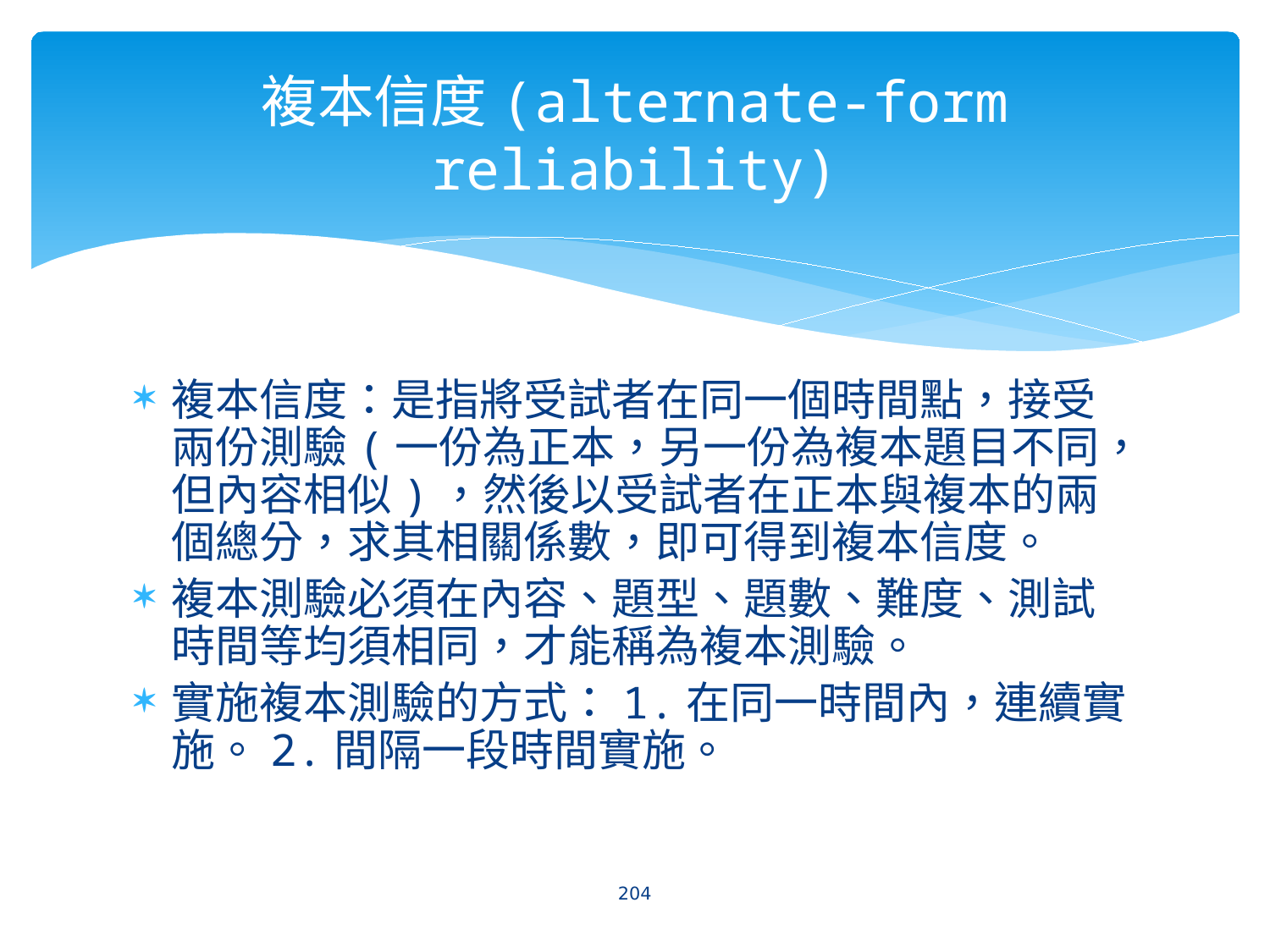

# 複本信度(alternate-form reliability)
複本信度：是指將受試者在同一個時間點，接受兩份測驗(一份為正本，另一份為複本題目不同，但內容相似)，然後以受試者在正本與複本的兩個總分，求其相關係數，即可得到複本信度。
複本測驗必須在內容、題型、題數、難度、測試時間等均須相同，才能稱為複本測驗。
實施複本測驗的方式：1.在同一時間內，連續實施。2.間隔一段時間實施。

204